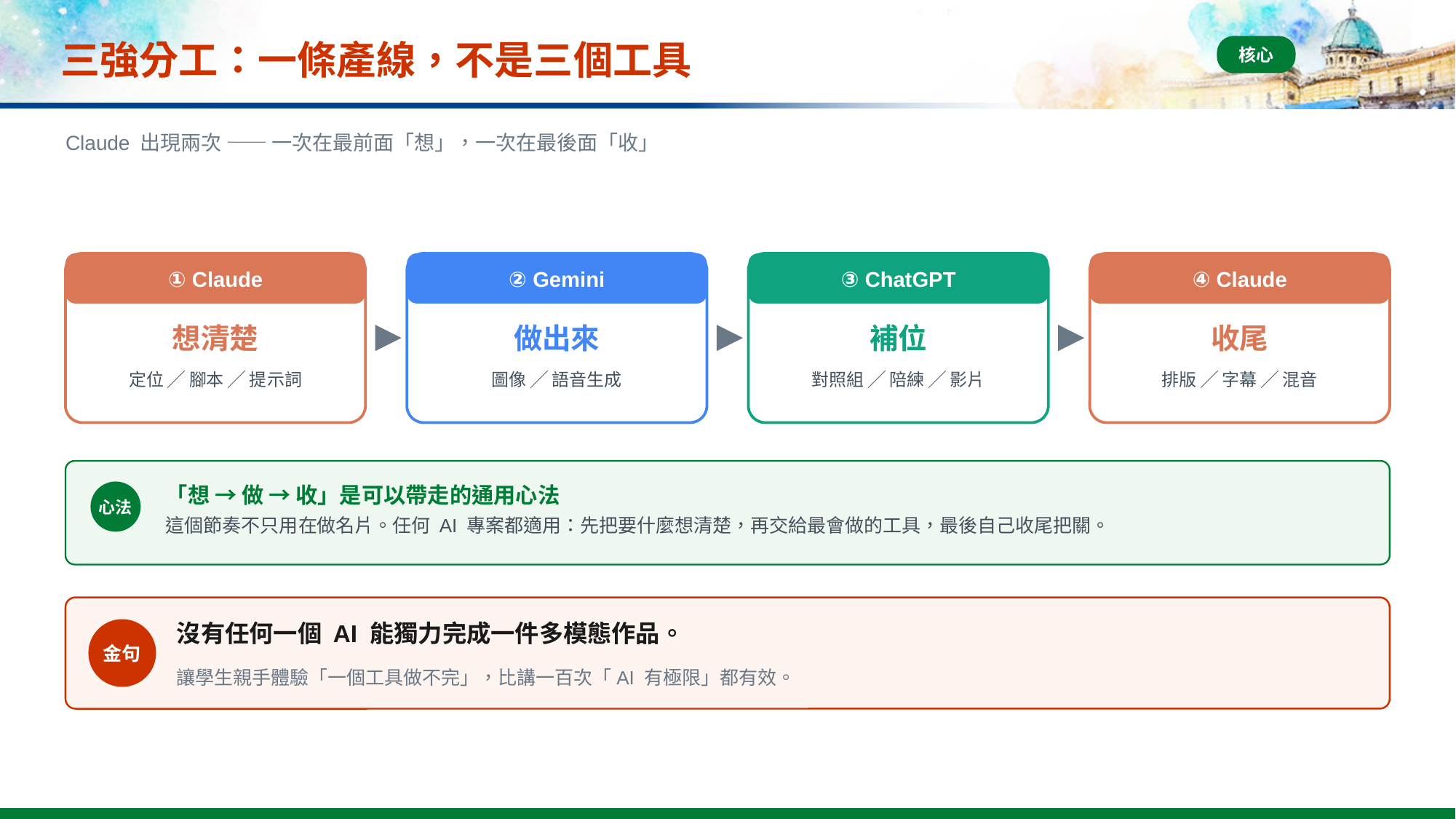

# 三強分工：一條產線，不是三個工具
核心
Claude 出現兩次 —— 一次在最前面「想」，一次在最後面「收」

① Claude

② Gemini

③ ChatGPT

④ Claude
想清楚
做出來
補位
收尾

定位 ╱ 腳本 ╱ 提示詞
圖像 ╱ 語音生成
對照組 ╱ 陪練 ╱ 影片
排版 ╱ 字幕 ╱ 混音

「想 → 做 → 收」是可以帶走的通用心法
心法
這個節奏不只用在做名片。任何 AI 專案都適用：先把要什麼想清楚，再交給最會做的工具，最後自己收尾把關。

沒有任何一個 AI 能獨力完成一件多模態作品。
金句
讓學生親手體驗「一個工具做不完」，比講一百次「AI 有極限」都有效。